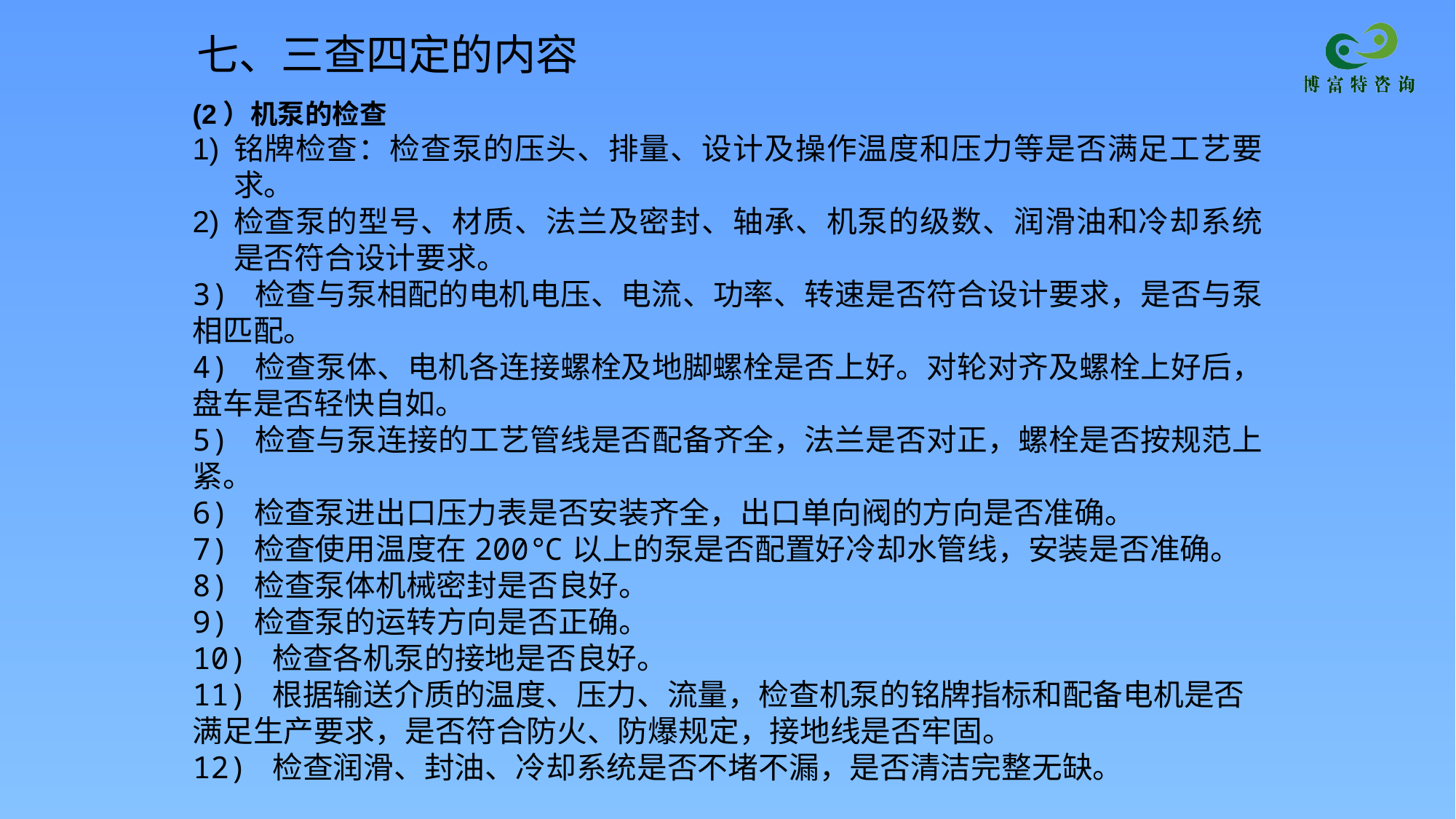

七、三查四定的内容
(2）机泵的检查
铭牌检查：检查泵的压头、排量、设计及操作温度和压力等是否满足工艺要求。
检查泵的型号、材质、法兰及密封、轴承、机泵的级数、润滑油和冷却系统是否符合设计要求。
3) 检查与泵相配的电机电压、电流、功率、转速是否符合设计要求，是否与泵相匹配。
4) 检查泵体、电机各连接螺栓及地脚螺栓是否上好。对轮对齐及螺栓上好后，盘车是否轻快自如。
5) 检查与泵连接的工艺管线是否配备齐全，法兰是否对正，螺栓是否按规范上紧。
6) 检查泵进出口压力表是否安装齐全，出口单向阀的方向是否准确。
7) 检查使用温度在200℃以上的泵是否配置好冷却水管线，安装是否准确。
8) 检查泵体机械密封是否良好。
9) 检查泵的运转方向是否正确。
10) 检查各机泵的接地是否良好。
11) 根据输送介质的温度、压力、流量，检查机泵的铭牌指标和配备电机是否满足生产要求，是否符合防火、防爆规定，接地线是否牢固。
12) 检查润滑、封油、冷却系统是否不堵不漏，是否清洁完整无缺。